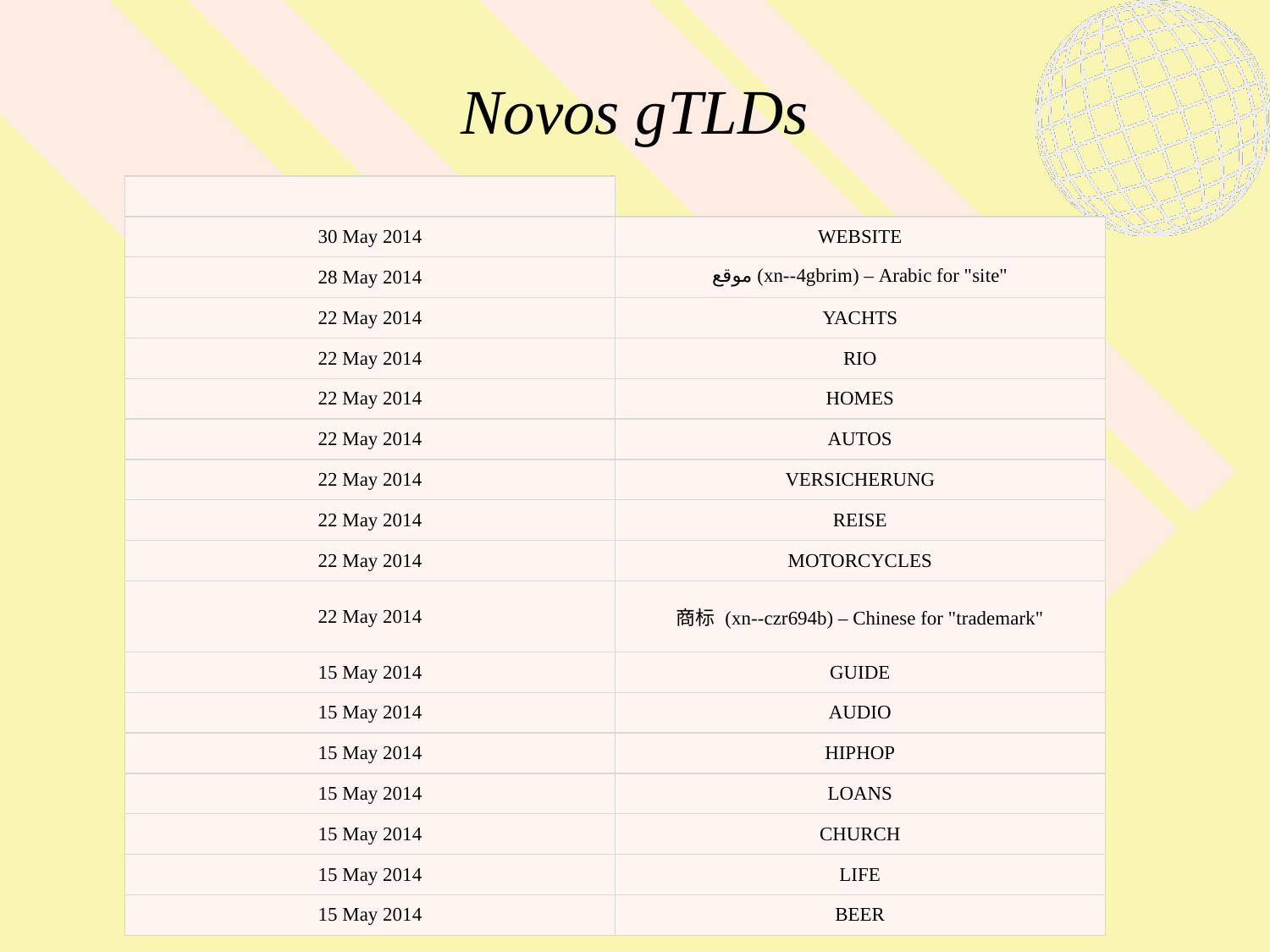

# Novos gTLDs
|  |  |
| --- | --- |
| 30 May 2014 | WEBSITE |
| 28 May 2014 | موقع (xn--4gbrim) – Arabic for "site" |
| 22 May 2014 | YACHTS |
| 22 May 2014 | RIO |
| 22 May 2014 | HOMES |
| 22 May 2014 | AUTOS |
| 22 May 2014 | VERSICHERUNG |
| 22 May 2014 | REISE |
| 22 May 2014 | MOTORCYCLES |
| 22 May 2014 | 商标 (xn--czr694b) – Chinese for "trademark" |
| 15 May 2014 | GUIDE |
| 15 May 2014 | AUDIO |
| 15 May 2014 | HIPHOP |
| 15 May 2014 | LOANS |
| 15 May 2014 | CHURCH |
| 15 May 2014 | LIFE |
| 15 May 2014 | BEER |